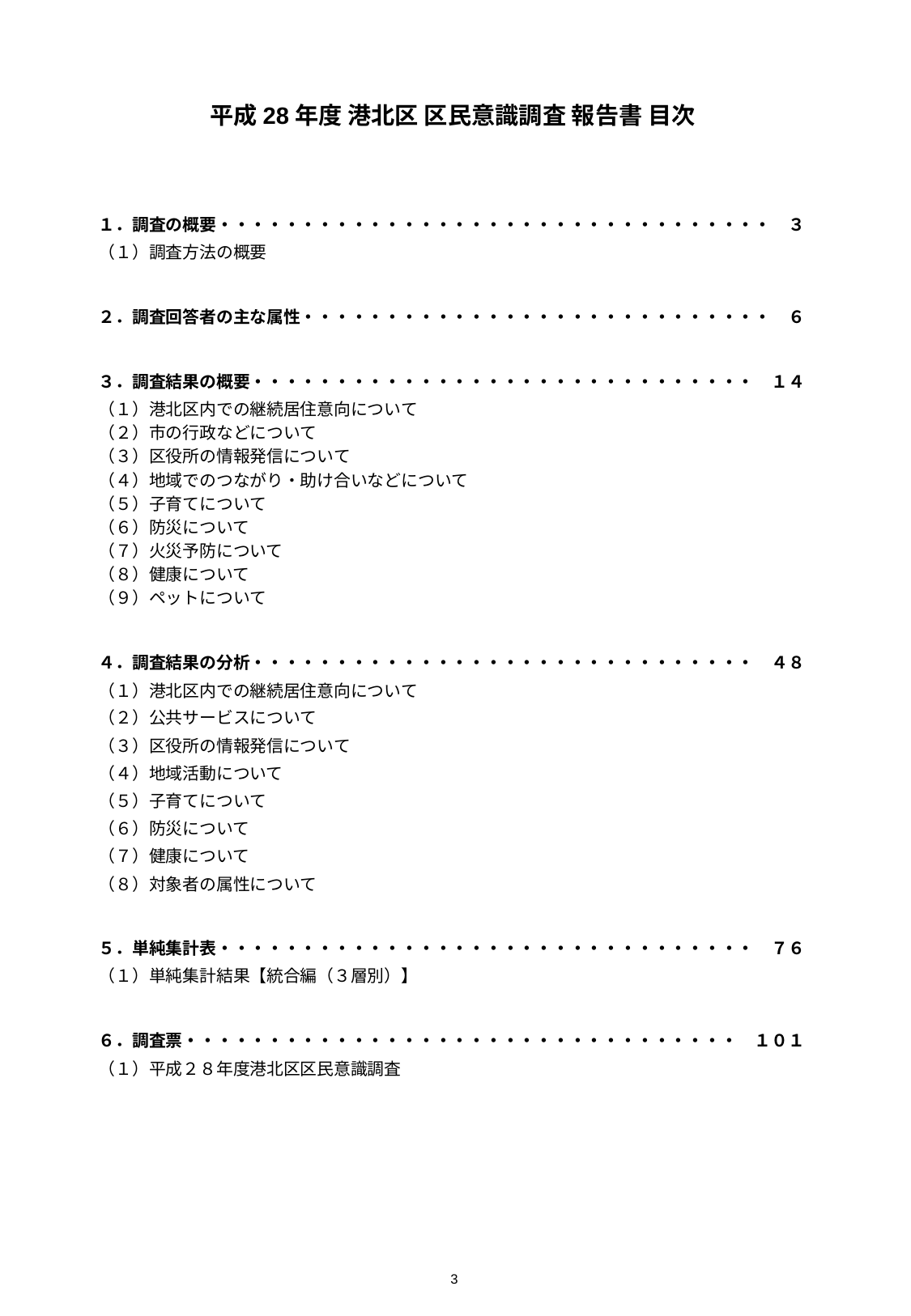

平成28年度 港北区 区民意識調査 報告書 目次
１．調査の概要・・・・・・・・・・・・・・・・・・・・・・・・・・・・・・・・・　３
（１）調査方法の概要
２．調査回答者の主な属性・・・・・・・・・・・・・・・・・・・・・・・・・・・・　６
３．調査結果の概要・・・・・・・・・・・・・・・・・・・・・・・・・・・・・・　１４
（１）港北区内での継続居住意向について
（２）市の行政などについて
（３）区役所の情報発信について
（４）地域でのつながり・助け合いなどについて
（５）子育てについて
（６）防災について
（７）火災予防について
（８）健康について
（９）ペットについて
４．調査結果の分析・・・・・・・・・・・・・・・・・・・・・・・・・・・・・・　４８
（１）港北区内での継続居住意向について
（２）公共サービスについて
（３）区役所の情報発信について
（４）地域活動について
（５）子育てについて
（６）防災について
（７）健康について
（８）対象者の属性について
５．単純集計表・・・・・・・・・・・・・・・・・・・・・・・・・・・・・・・・　７６
（１）単純集計結果【統合編（３層別）】
６．調査票・・・・・・・・・・・・・・・・・・・・・・・・・・・・・・・・・　１０１
（１）平成２８年度港北区区民意識調査
3